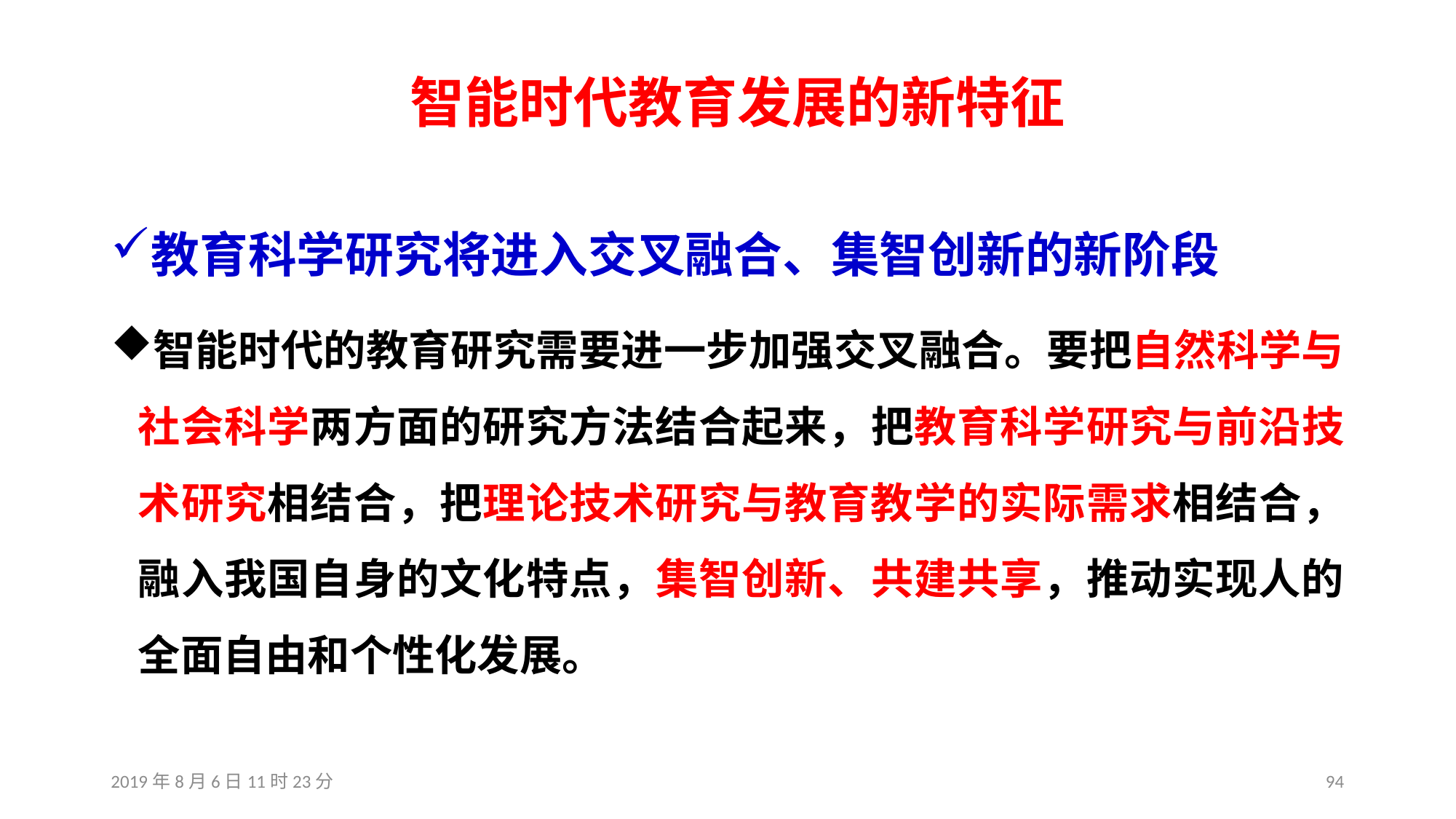

智能时代教育发展的新特征
教育科学研究将进入交叉融合、集智创新的新阶段
智能时代的教育研究需要进一步加强交叉融合。要把自然科学与社会科学两方面的研究方法结合起来，把教育科学研究与前沿技术研究相结合，把理论技术研究与教育教学的实际需求相结合，融入我国自身的文化特点，集智创新、共建共享，推动实现人的全面自由和个性化发展。

2019年8月6日11时23分

94